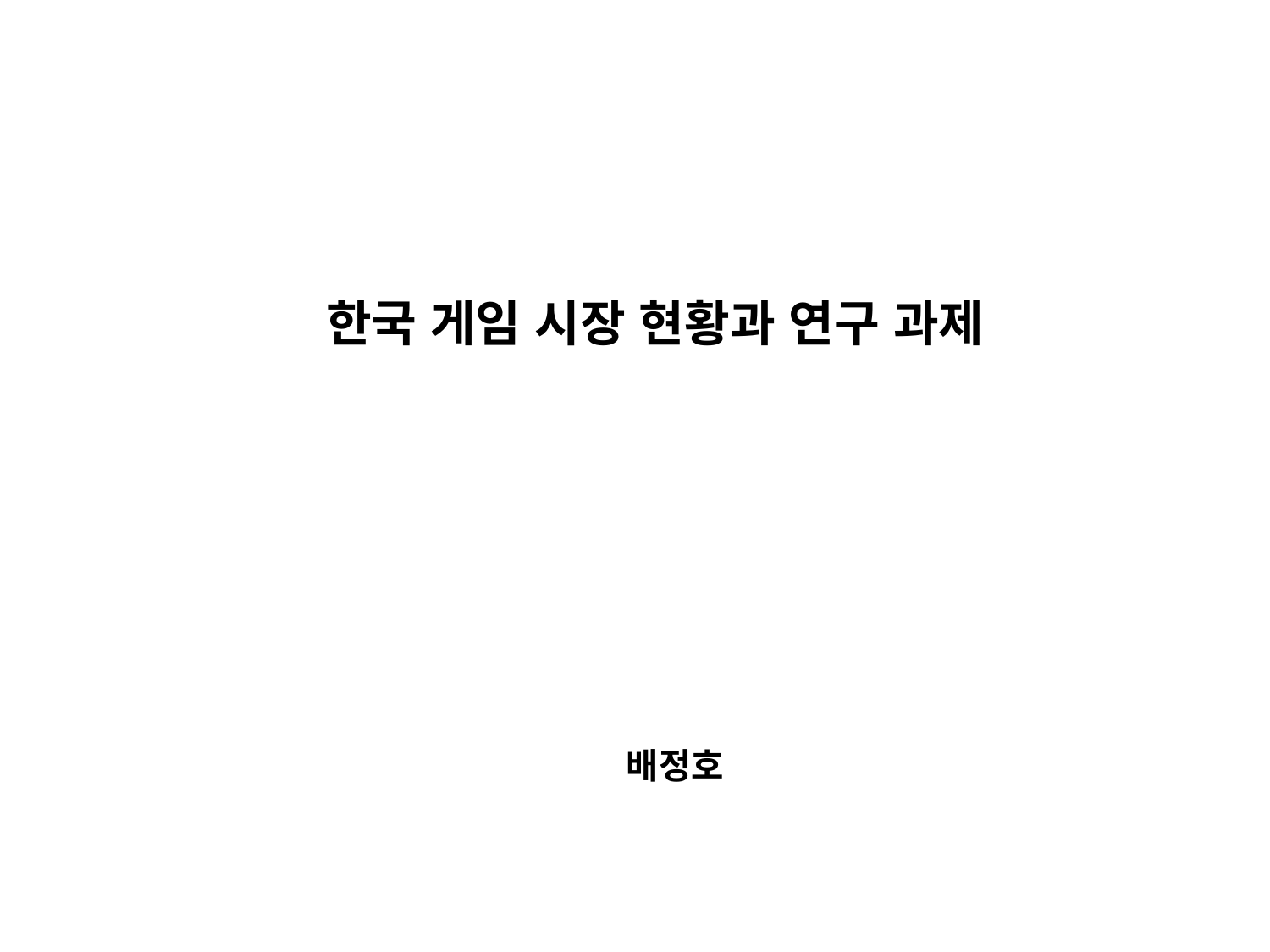

한국 게임 시장 현황과 연구 과제
배정호